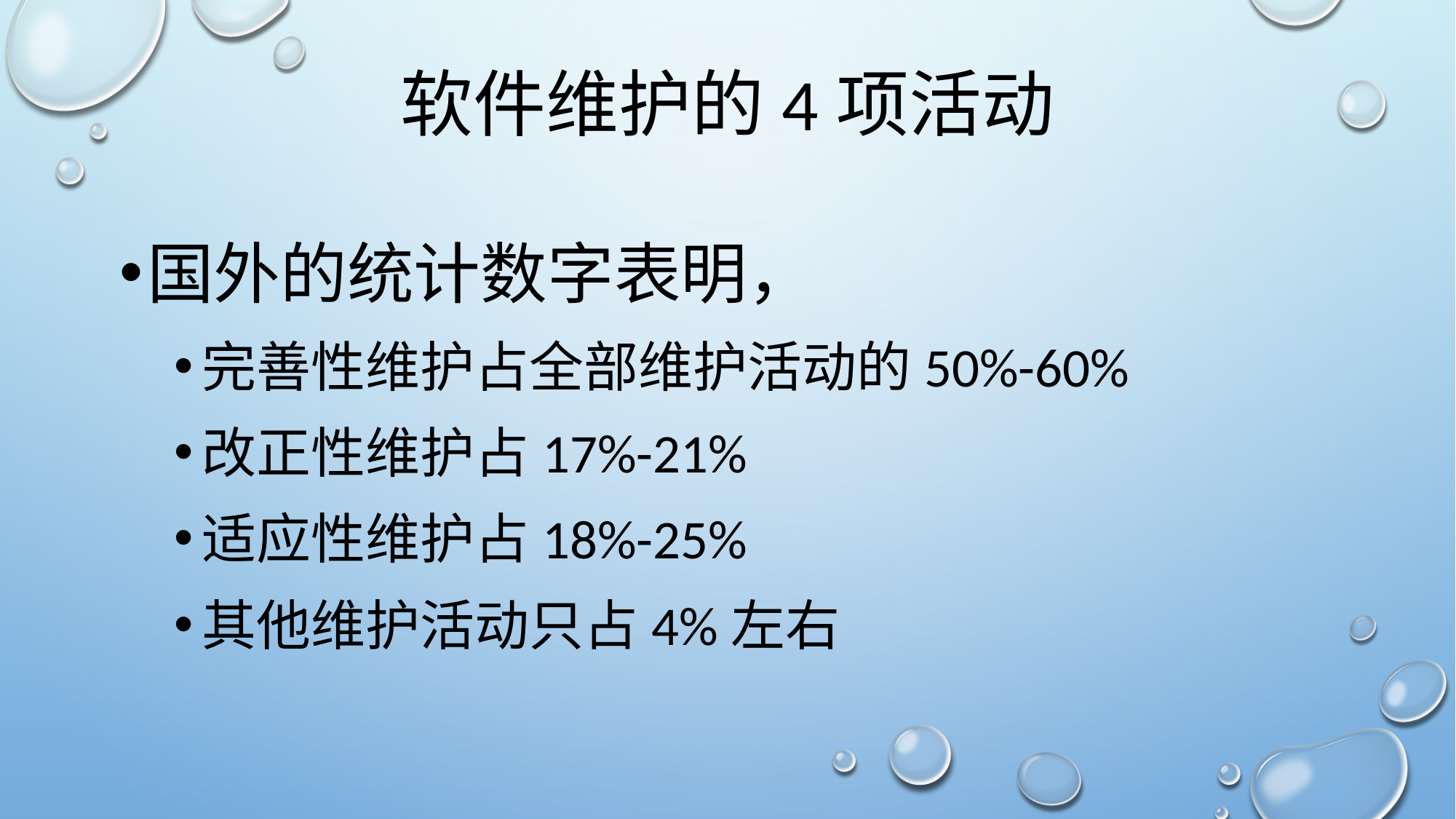

# 软件维护的4项活动
国外的统计数字表明，
完善性维护占全部维护活动的50%-60%
改正性维护占17%-21%
适应性维护占18%-25%
其他维护活动只占4%左右